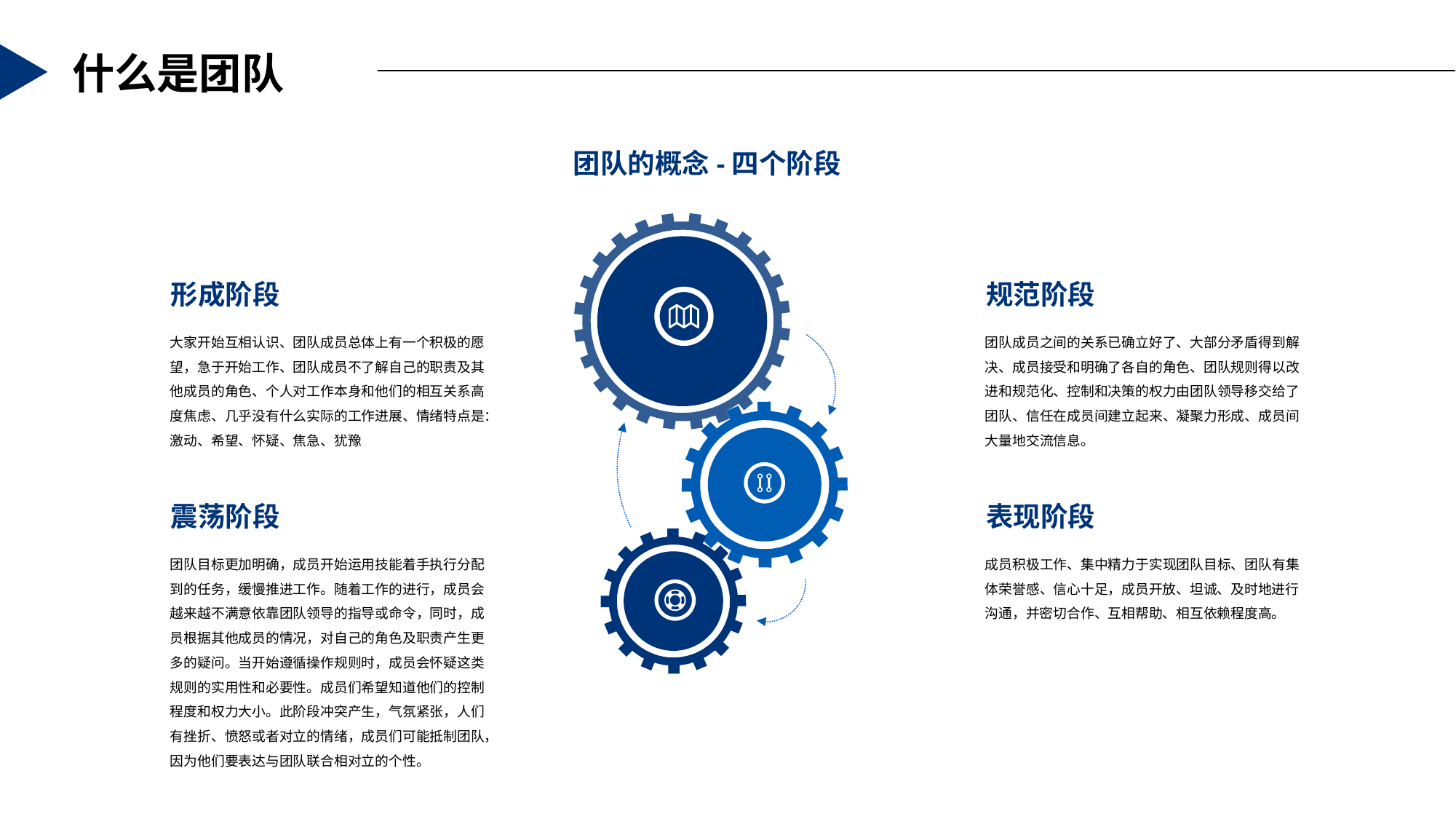

团队的概念-四个阶段

形成阶段
大家开始互相认识、团队成员总体上有一个积极的愿望，急于开始工作、团队成员不了解自己的职责及其他成员的角色、个人对工作本身和他们的相互关系高度焦虑、几乎没有什么实际的工作进展、情绪特点是：激动、希望、怀疑、焦急、犹豫
规范阶段
团队成员之间的关系已确立好了、大部分矛盾得到解决、成员接受和明确了各自的角色、团队规则得以改进和规范化、控制和决策的权力由团队领导移交给了团队、信任在成员间建立起来、凝聚力形成、成员间大量地交流信息。
震荡阶段
团队目标更加明确，成员开始运用技能着手执行分配到的任务，缓慢推进工作。随着工作的进行，成员会越来越不满意依靠团队领导的指导或命令，同时，成员根据其他成员的情况，对自己的角色及职责产生更多的疑问。当开始遵循操作规则时，成员会怀疑这类规则的实用性和必要性。成员们希望知道他们的控制程度和权力大小。此阶段冲突产生，气氛紧张，人们有挫折、愤怒或者对立的情绪，成员们可能抵制团队，因为他们要表达与团队联合相对立的个性。
表现阶段
成员积极工作、集中精力于实现团队目标、团队有集体荣誉感、信心十足，成员开放、坦诚、及时地进行沟通，并密切合作、互相帮助、相互依赖程度高。